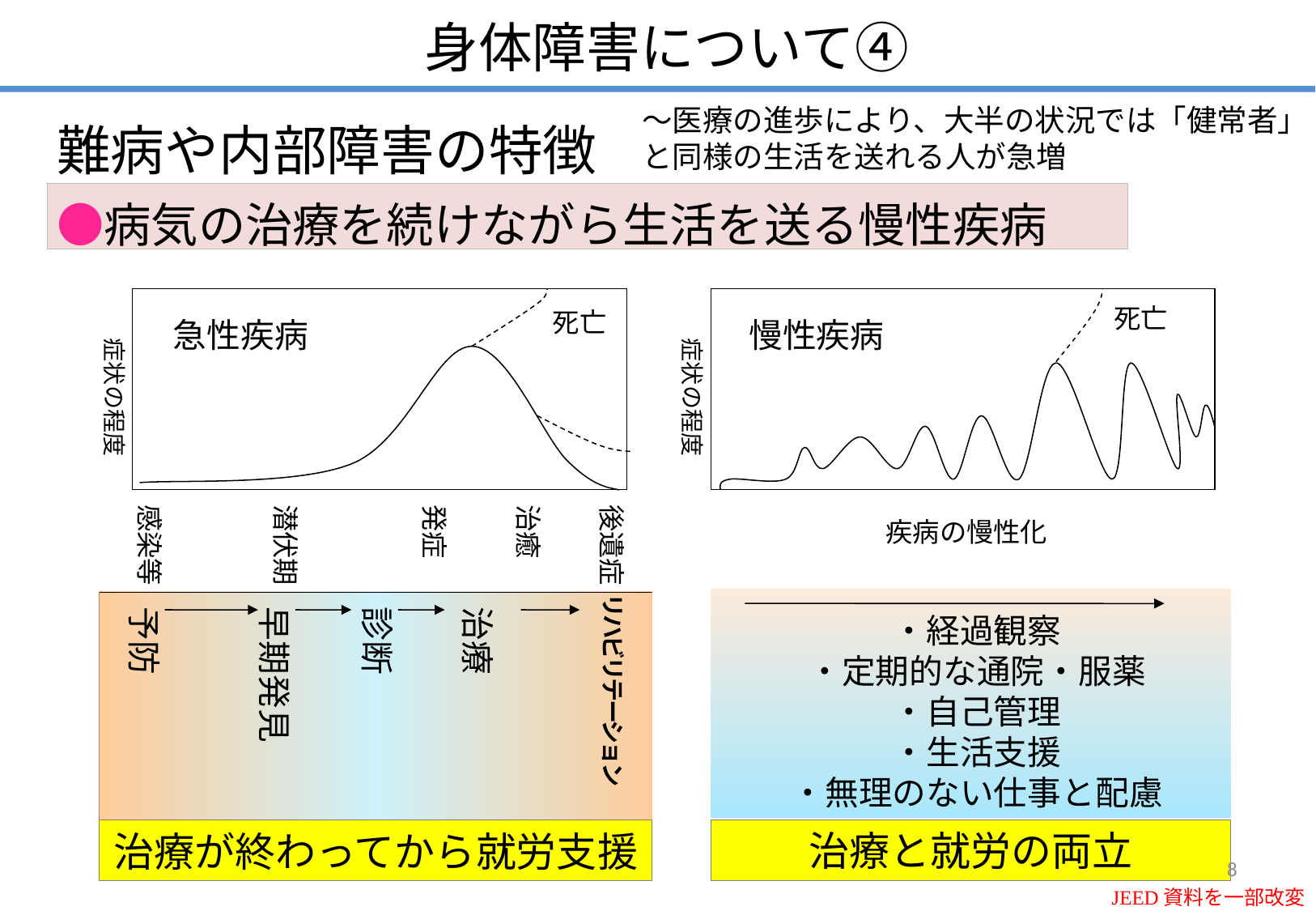

身体障害について④
# 難病や内部障害の特徴 ●病気の治療を続けながら生活を送る慢性疾病

～医療の進歩により、大半の状況では「健常者」と同様の生活を送れる人が急増

死亡
慢性疾病
症状の程度

疾病の慢性化

・経過観察
・定期的な通院・服薬
・自己管理
・生活支援
・無理のない仕事と配慮
治療と就労の両立

急性疾病
症状の程度

感染等
潜伏期
後遺症
発症
治癒
リハビリテーション

早期発見
予防
診断
治療

治療が終わってから就労支援
死亡
8
JEED資料を一部改変